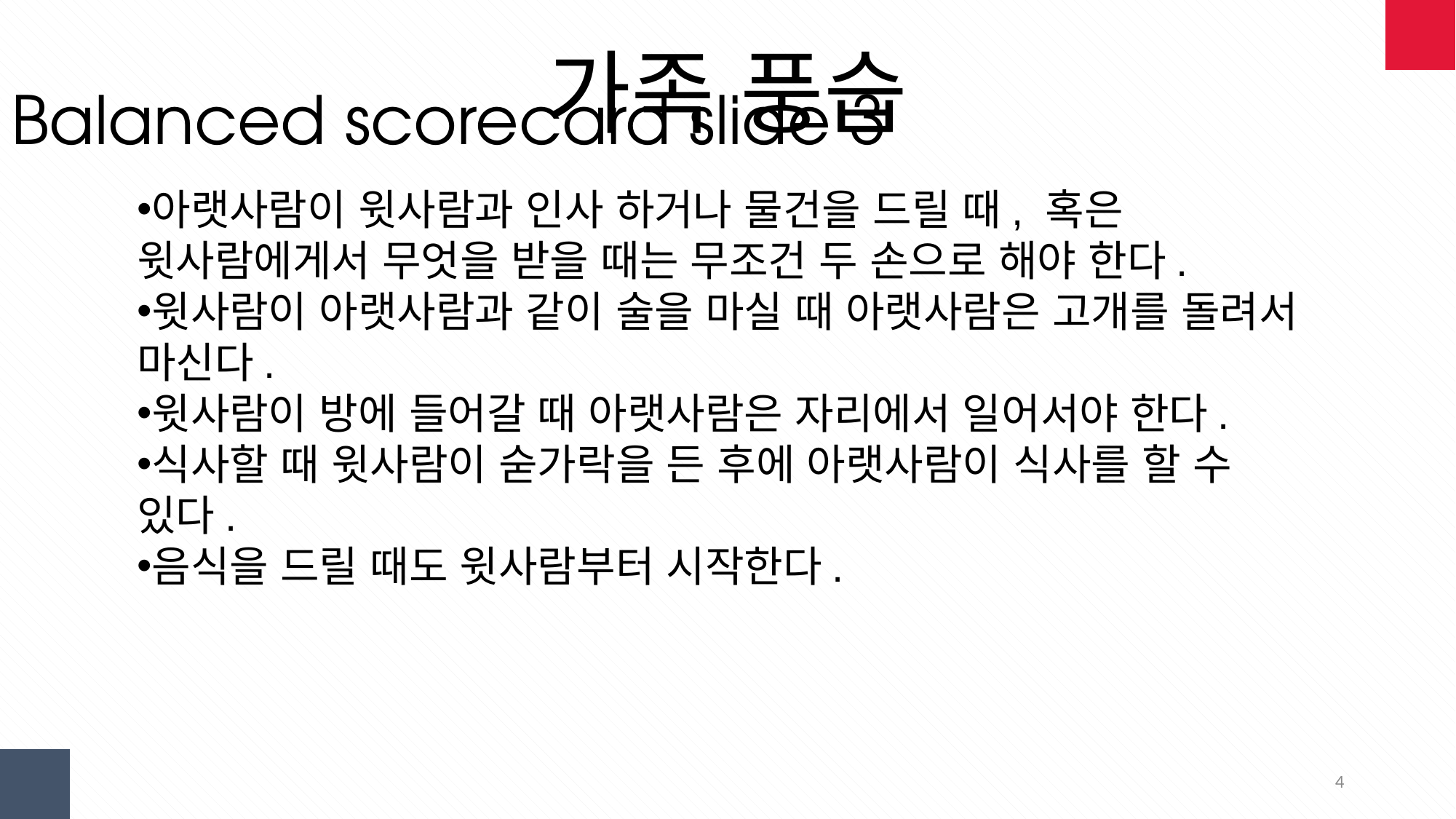

가족 풍습
Balanced scorecard slide 3
아랫사람이 윗사람과 인사 하거나 물건을 드릴 때, 혹은 윗사람에게서 무엇을 받을 때는 무조건 두 손으로 해야 한다.
윗사람이 아랫사람과 같이 술을 마실 때 아랫사람은 고개를 돌려서 마신다.
윗사람이 방에 들어갈 때 아랫사람은 자리에서 일어서야 한다.
식사할 때 윗사람이 숟가락을 든 후에 아랫사람이 식사를 할 수 있다.
음식을 드릴 때도 윗사람부터 시작한다.

4